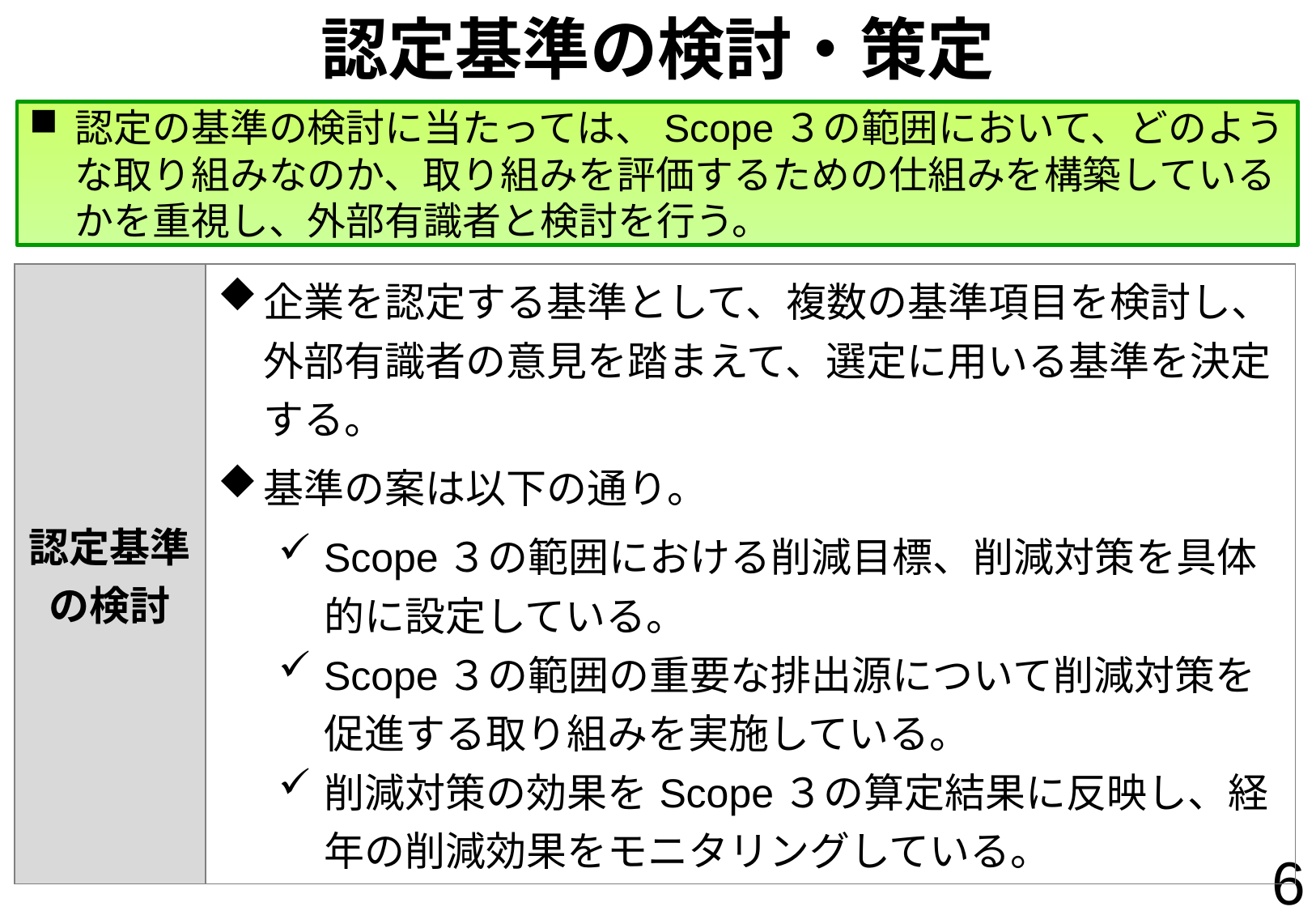

# 認定基準の検討・策定
認定の基準の検討に当たっては、Scope３の範囲において、どのような取り組みなのか、取り組みを評価するための仕組みを構築しているかを重視し、外部有識者と検討を行う。
| 認定基準の検討 | 企業を認定する基準として、複数の基準項目を検討し、外部有識者の意見を踏まえて、選定に用いる基準を決定する。 基準の案は以下の通り。 Scope３の範囲における削減目標、削減対策を具体的に設定している。 Scope３の範囲の重要な排出源について削減対策を促進する取り組みを実施している。 削減対策の効果をScope３の算定結果に反映し、経年の削減効果をモニタリングしている。 |
| --- | --- |
6